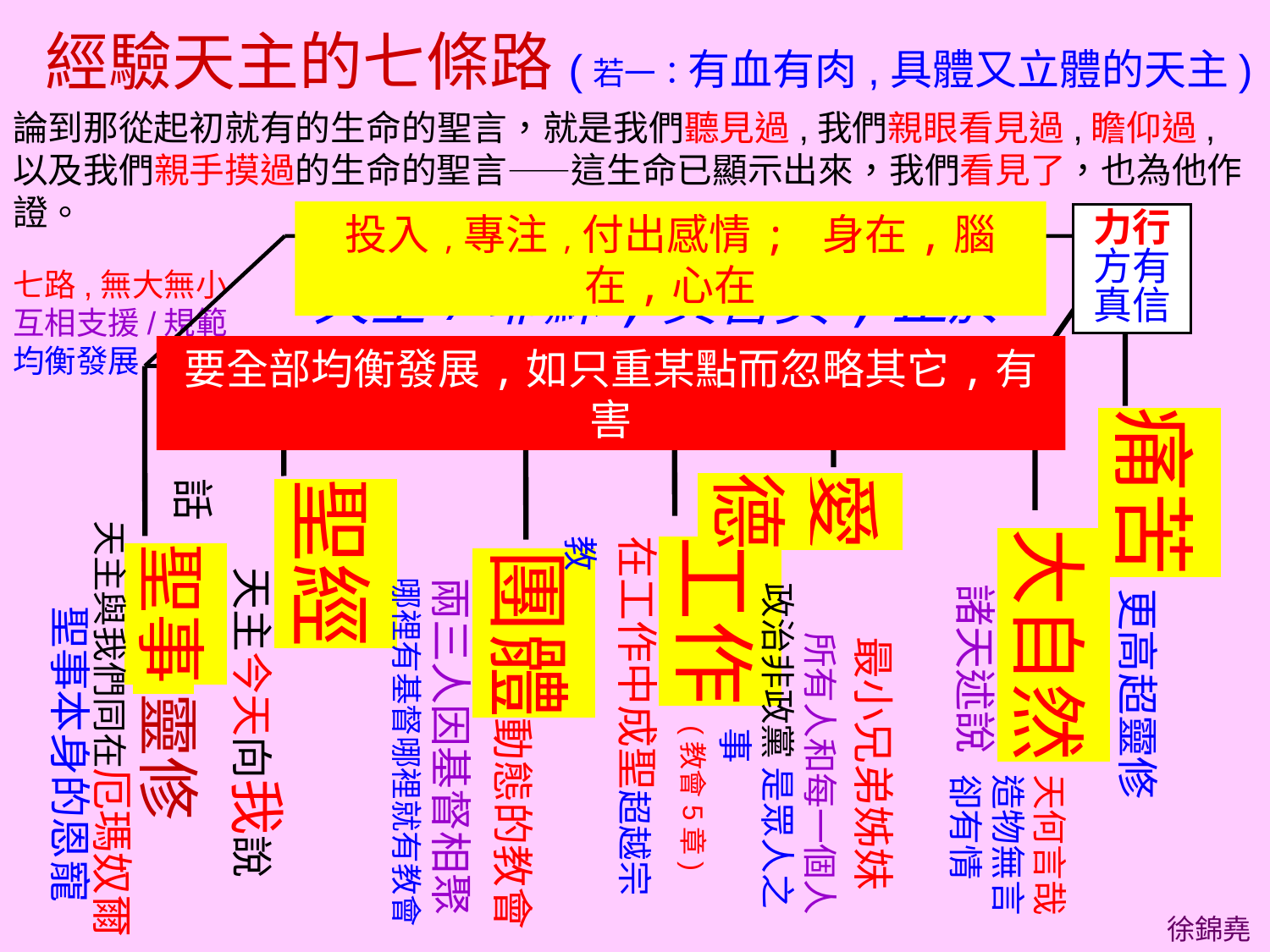

經驗天主的七條路(若一：有血有肉,具體又立體的天主)
論到那從起初就有的生命的聖言，就是我們聽見過,我們親眼看見過,瞻仰過,以及我們親手摸過的生命的聖言——這生命已顯示出來，我們看見了，也為他作證。
七路,無大無小
互相支援/規範
均衡發展
投入,專注,付出感情; 身在,腦在,心在
力行
方有
真信

天主/耶穌,真善美,止於至善
要全部均衡發展,如只重某點而忽略其它,有害

痛苦 更高超靈修路
    聖事 靈修
     天主與我們同在厄瑪奴爾
               聖事本身的恩寵
愛德
聖經
       天主今天向我說話
大自然
    諸天述說
工作(教會5章)
在工作中成聖超越宗教
團體動態的教會
  兩三人因基督相聚
   哪裡有基督哪裡就有教會
 最小兄弟姊妹
      所有人和每一個人
政治非政黨 是眾人之事
天何言哉造物無言卻有情
徐錦堯